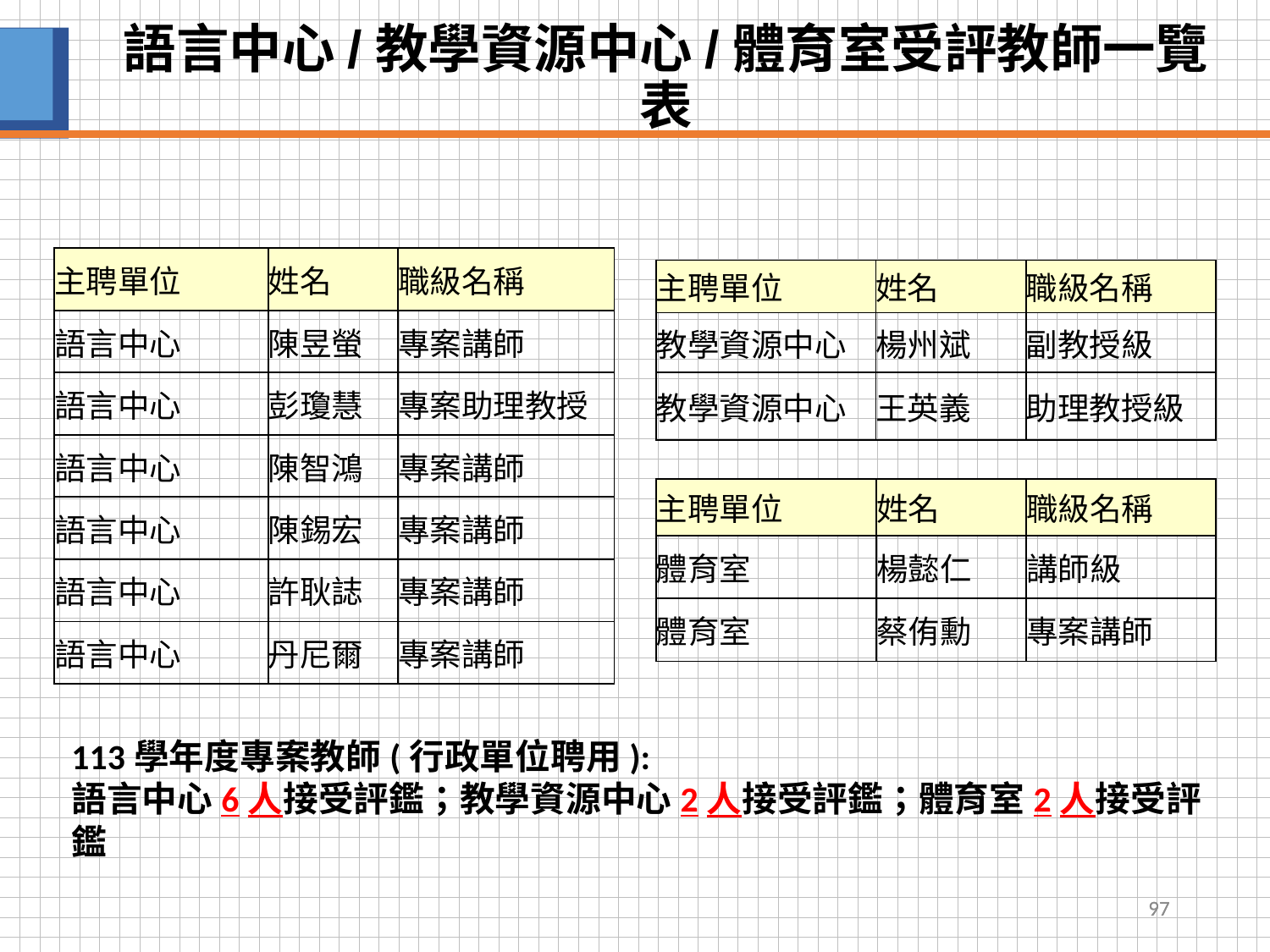

# 語言中心/教學資源中心/體育室受評教師一覽表
| 主聘單位 | 姓名 | 職級名稱 |
| --- | --- | --- |
| 語言中心 | 陳昱螢 | 專案講師 |
| 語言中心 | 彭瓊慧 | 專案助理教授 |
| 語言中心 | 陳智鴻 | 專案講師 |
| 語言中心 | 陳錫宏 | 專案講師 |
| 語言中心 | 許耿誌 | 專案講師 |
| 語言中心 | 丹尼爾 | 專案講師 |
| 主聘單位 | 姓名 | 職級名稱 |
| --- | --- | --- |
| 教學資源中心 | 楊州斌 | 副教授級 |
| 教學資源中心 | 王英義 | 助理教授級 |
| 主聘單位 | 姓名 | 職級名稱 |
| --- | --- | --- |
| 體育室 | 楊懿仁 | 講師級 |
| 體育室 | 蔡侑勳 | 專案講師 |
113學年度專案教師(行政單位聘用):
語言中心6人接受評鑑；教學資源中心2人接受評鑑；體育室2人接受評鑑
97